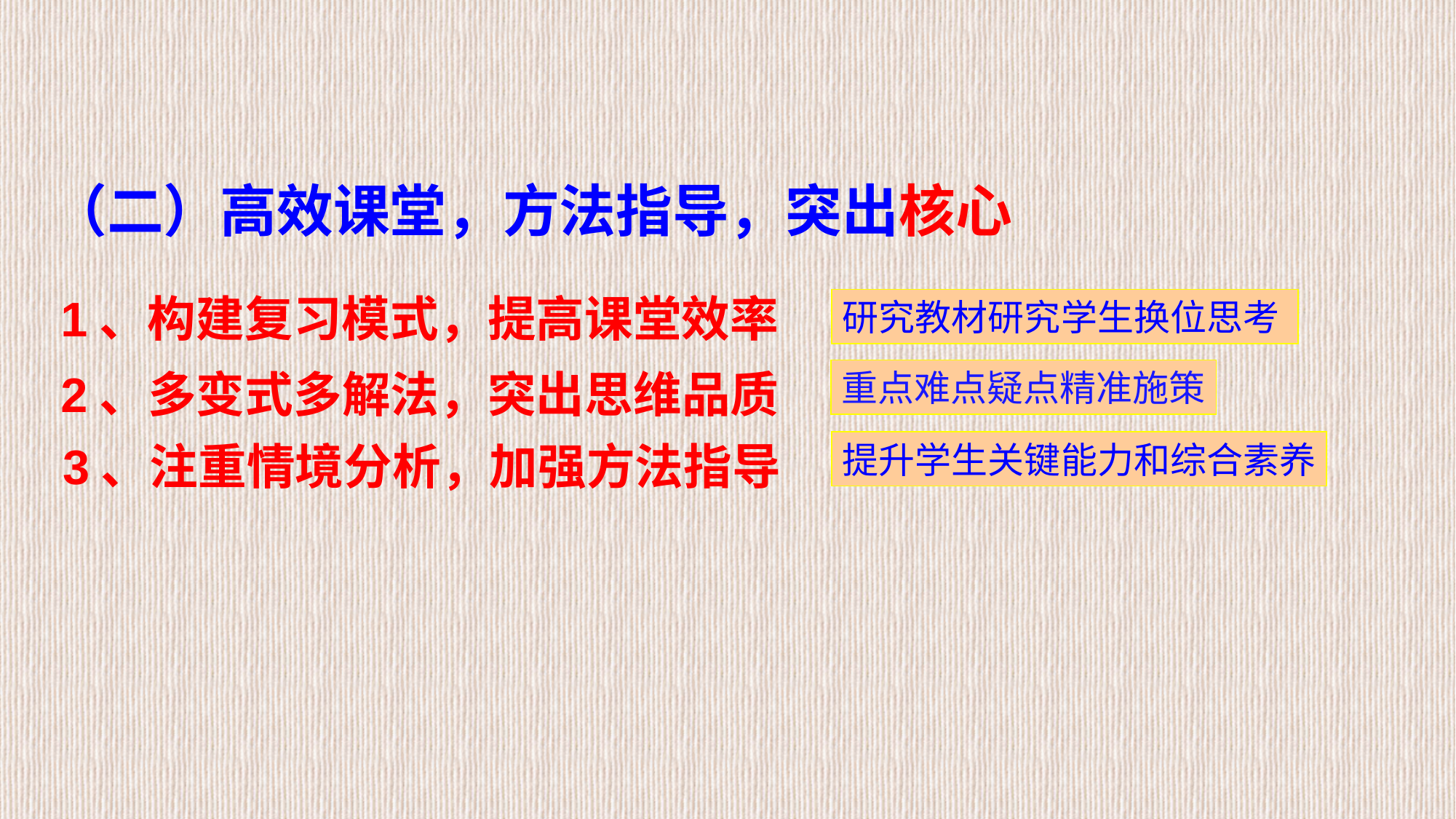

（二）高效课堂，方法指导，突出核心
1、构建复习模式，提高课堂效率
研究教材研究学生换位思考
2、多变式多解法，突出思维品质
重点难点疑点精准施策
3、注重情境分析，加强方法指导
提升学生关键能力和综合素养